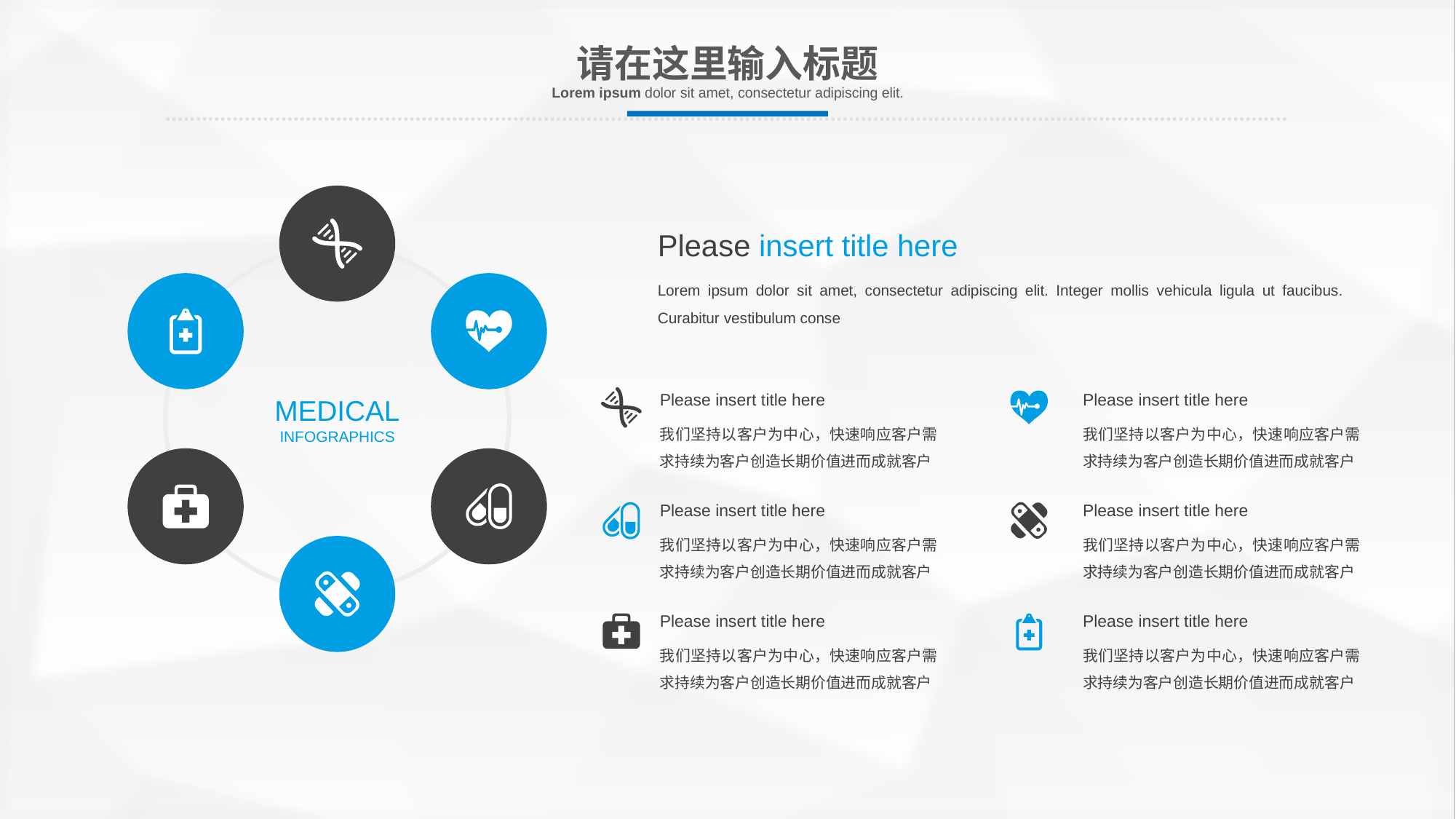

请在这里输入标题
Lorem ipsum dolor sit amet, consectetur adipiscing elit.

Please insert title here
Lorem ipsum dolor sit amet, consectetur adipiscing elit. Integer mollis vehicula ligula ut faucibus. Curabitur vestibulum conse
Please insert title here
我们坚持以客户为中心，快速响应客户需求持续为客户创造长期价值进而成就客户
Please insert title here
我们坚持以客户为中心，快速响应客户需求持续为客户创造长期价值进而成就客户

MEDICAL
INFOGRAPHICS

Please insert title here
我们坚持以客户为中心，快速响应客户需求持续为客户创造长期价值进而成就客户
Please insert title here
我们坚持以客户为中心，快速响应客户需求持续为客户创造长期价值进而成就客户

Please insert title here
我们坚持以客户为中心，快速响应客户需求持续为客户创造长期价值进而成就客户
Please insert title here
我们坚持以客户为中心，快速响应客户需求持续为客户创造长期价值进而成就客户